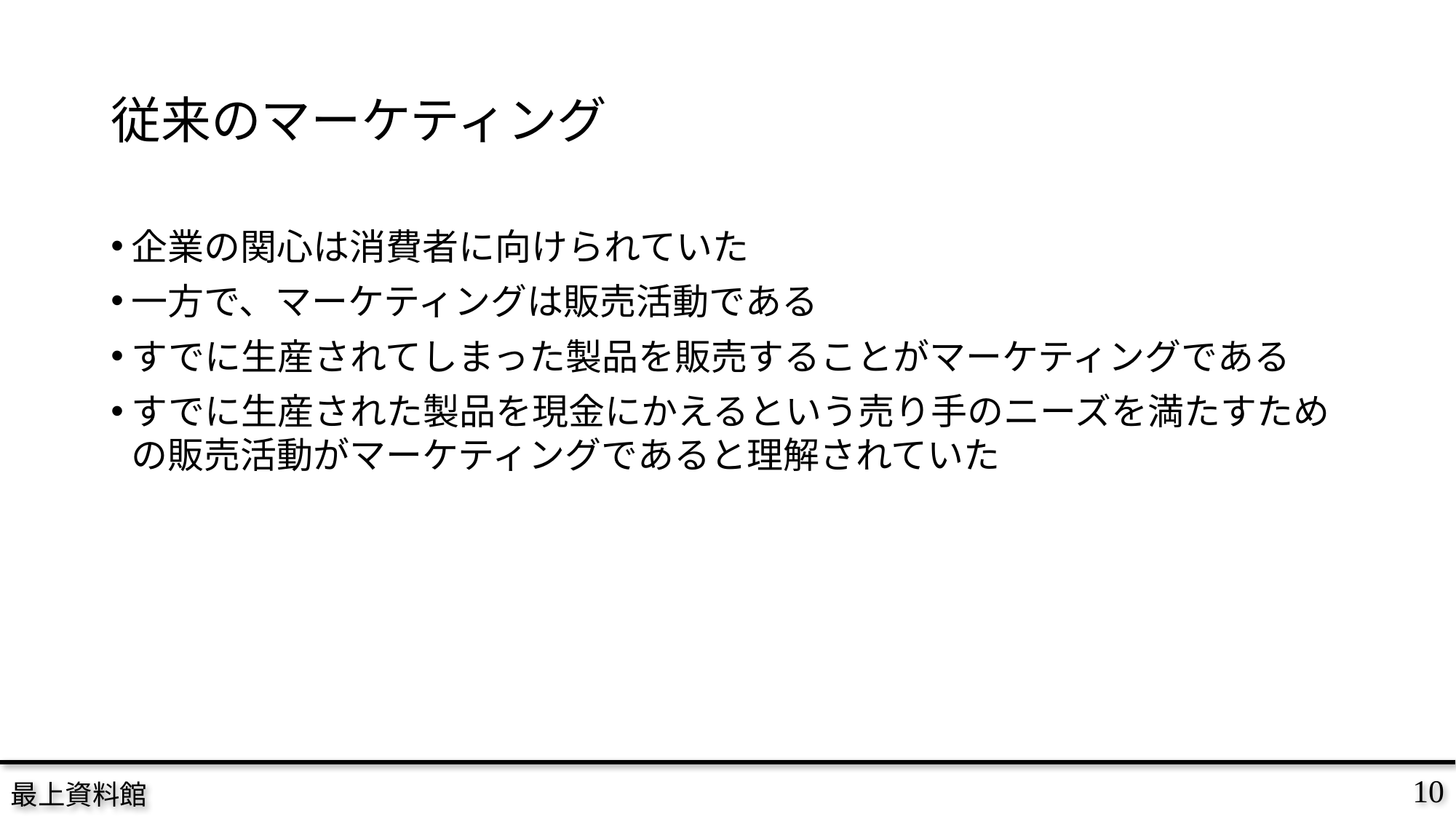

# 従来のマーケティング
企業の関心は消費者に向けられていた
一方で、マーケティングは販売活動である
すでに生産されてしまった製品を販売することがマーケティングである
すでに生産された製品を現金にかえるという売り手のニーズを満たすための販売活動がマーケティングであると理解されていた